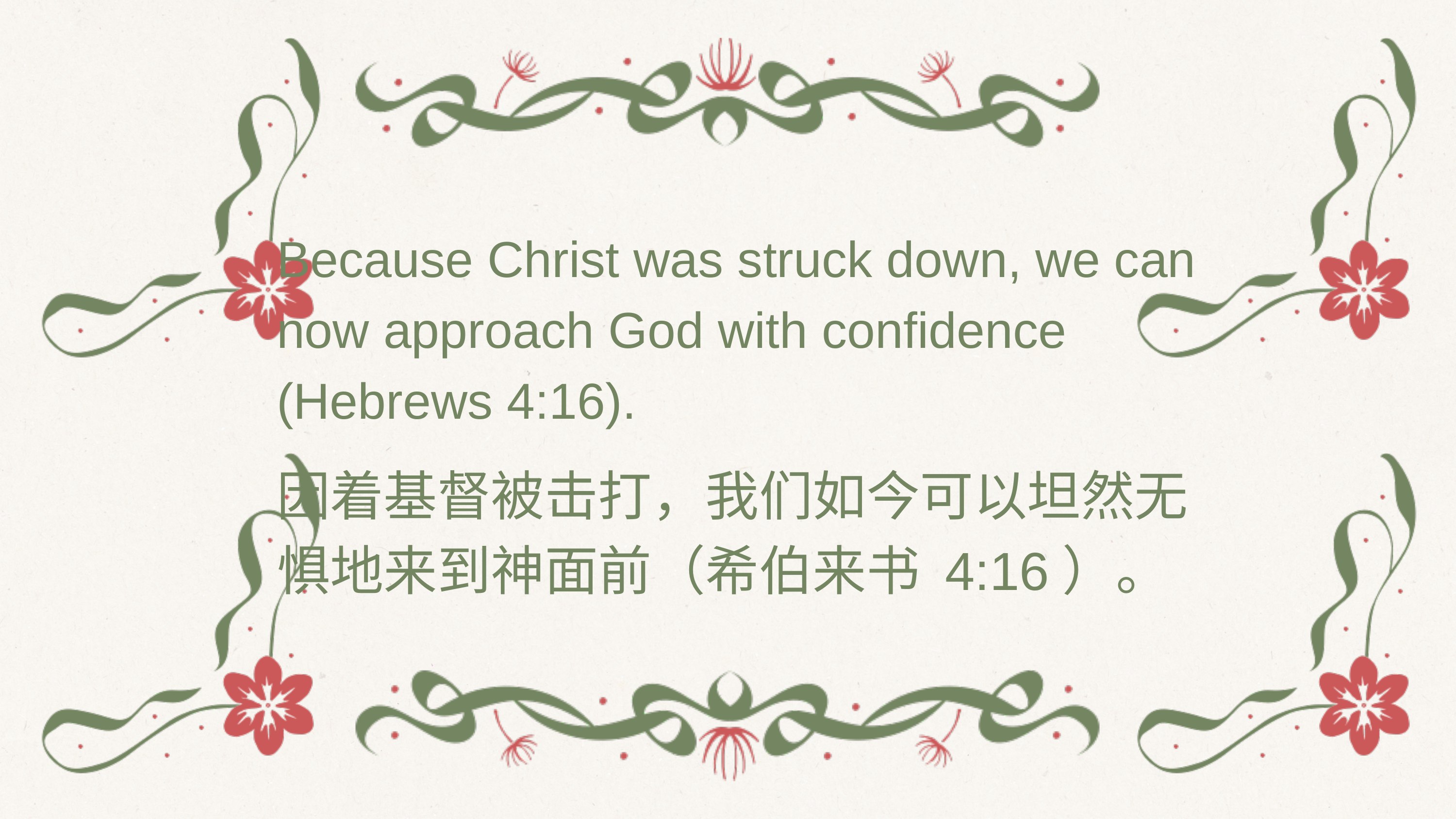

Because Christ was struck down, we can now approach God with confidence (Hebrews 4:16).
因着基督被击打，我们如今可以坦然无惧地来到神面前（希伯来书 4:16）。